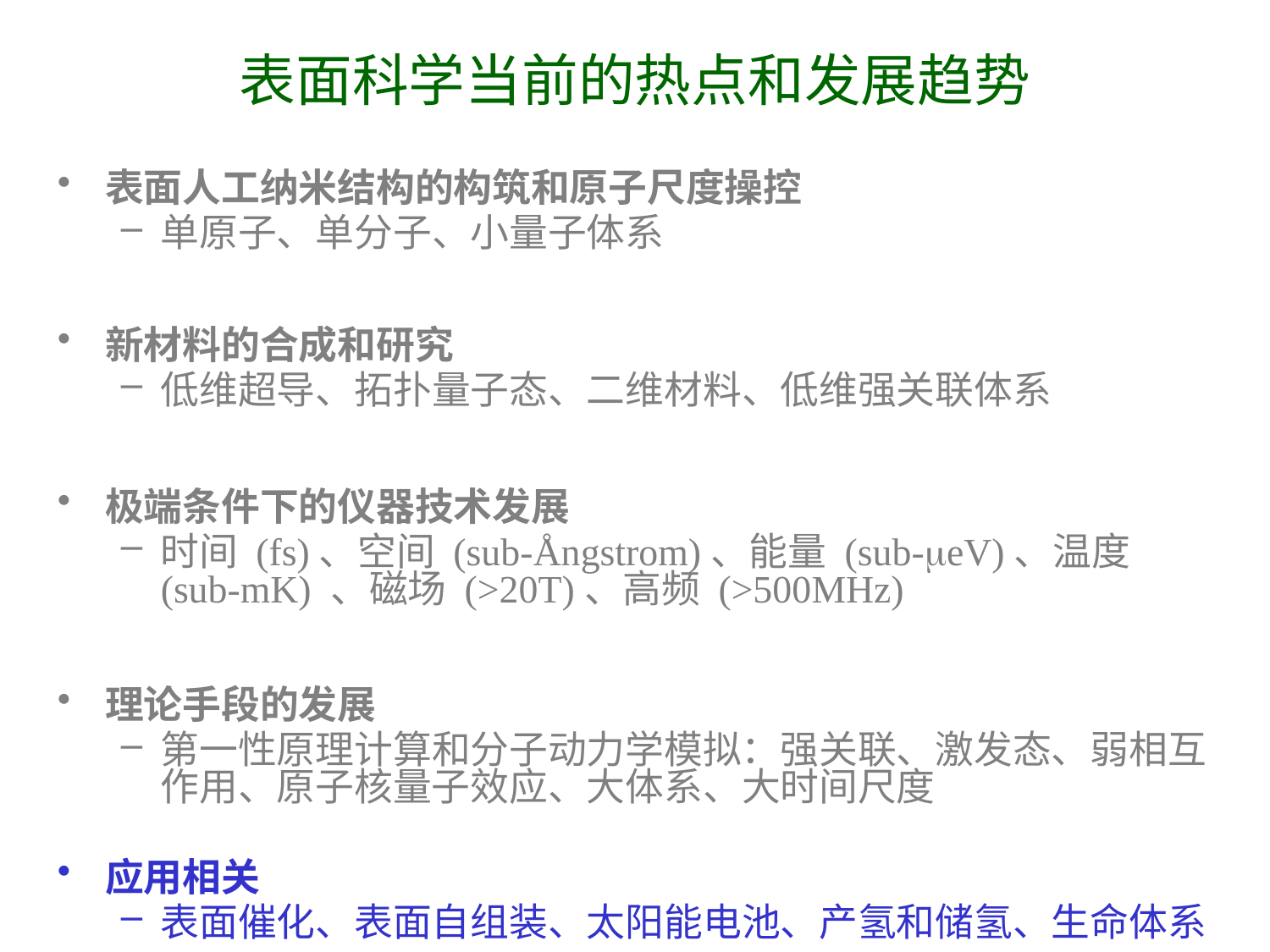

表面科学当前的热点和发展趋势
表面人工纳米结构的构筑和原子尺度操控
单原子、单分子、小量子体系

新材料的合成和研究
低维超导、拓扑量子态、二维材料、低维强关联体系

极端条件下的仪器技术发展
时间 (fs)、空间 (sub-Ångstrom)、能量 (sub-μeV)、温度 (sub-mK) 、磁场 (>20T)、高频 (>500MHz)

理论手段的发展
第一性原理计算和分子动力学模拟：强关联、激发态、弱相互作用、原子核量子效应、大体系、大时间尺度

应用相关
表面催化、表面自组装、太阳能电池、产氢和储氢、生命体系